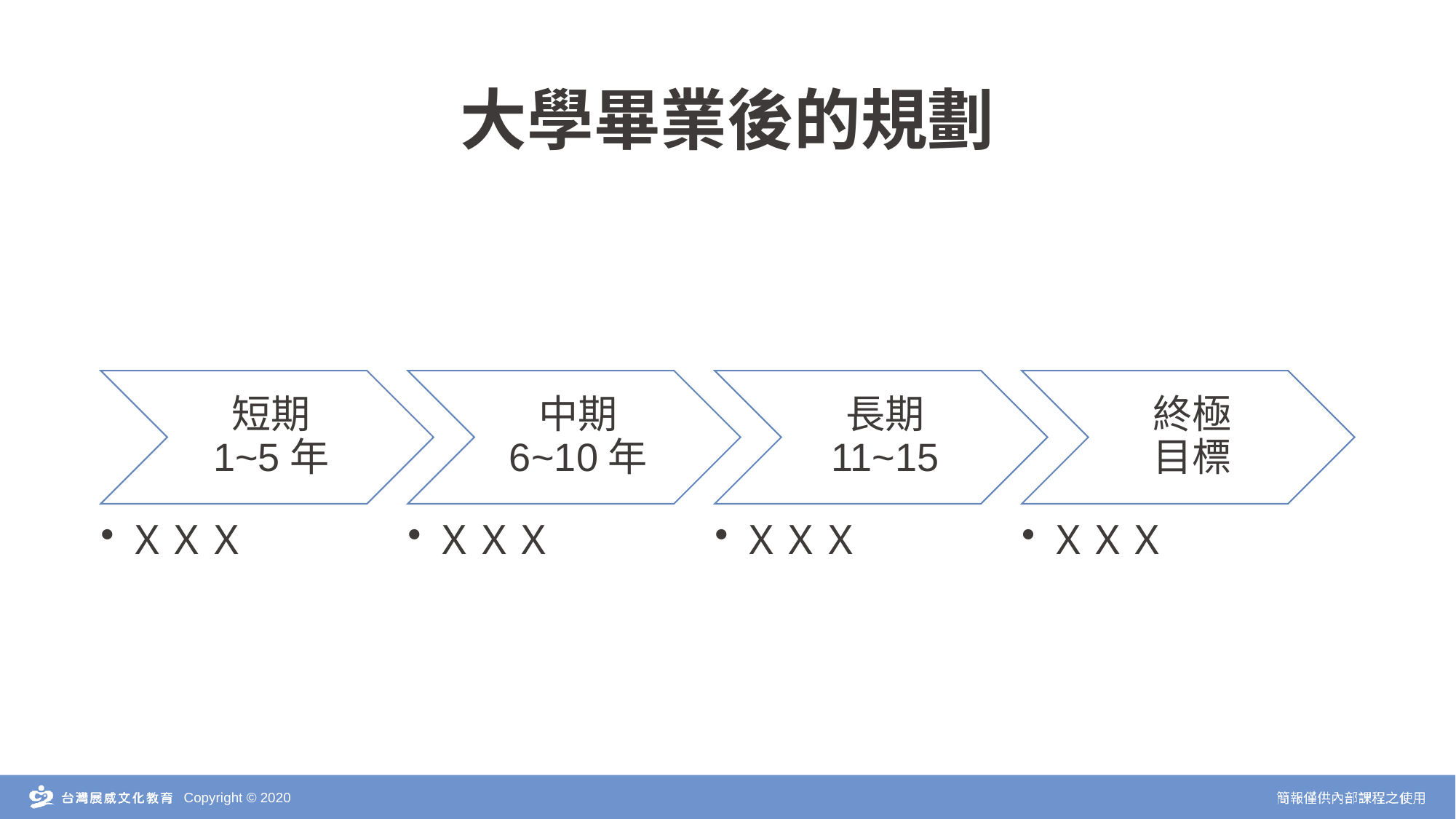

# 大學畢業後的規劃
短期
1~5年
ＸＸＸ
中期
6~10年
ＸＸＸ
長期
11~15
ＸＸＸ
終極
目標
ＸＸＸ